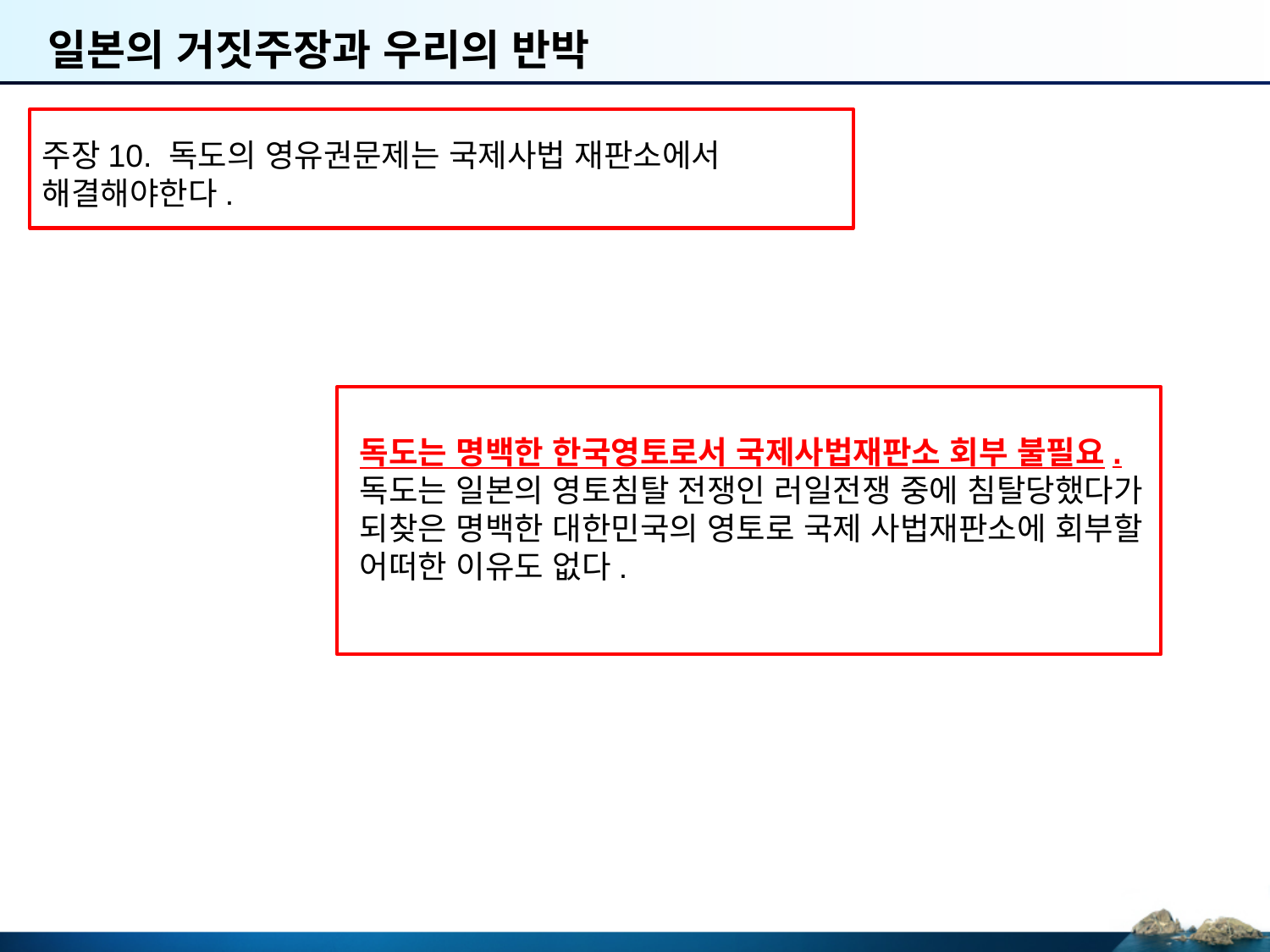

# 일본의 거짓주장과 우리의 반박

주장10. 독도의 영유권문제는 국제사법 재판소에서 해결해야한다.

독도는 명백한 한국영토로서 국제사법재판소 회부 불필요.
독도는 일본의 영토침탈 전쟁인 러일전쟁 중에 침탈당했다가 되찾은 명백한 대한민국의 영토로 국제 사법재판소에 회부할 어떠한 이유도 없다.